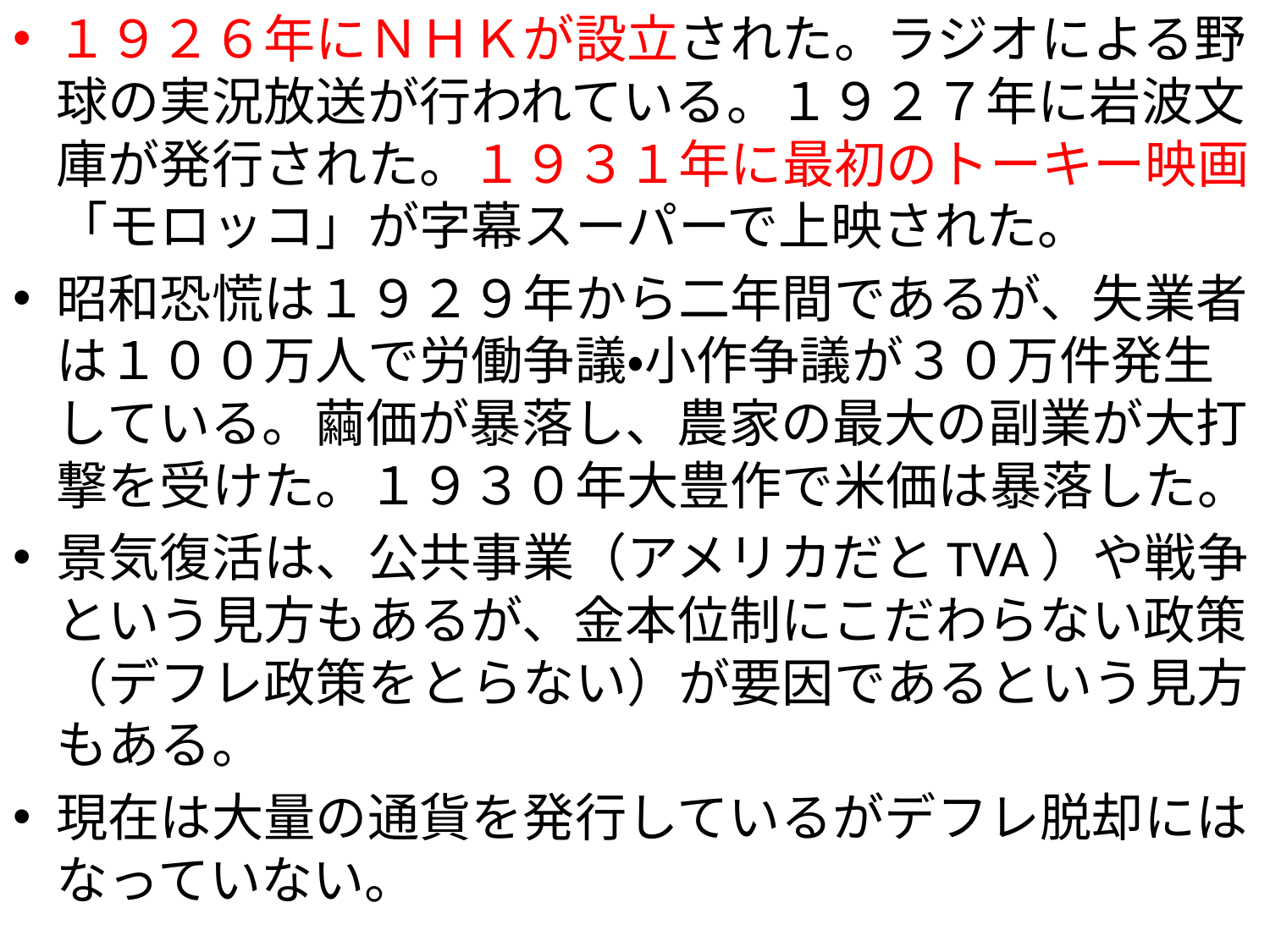

１９２６年にＮＨＫが設立された。ラジオによる野球の実況放送が行われている。１９２７年に岩波文庫が発行された。１９３１年に最初のトーキー映画「モロッコ」が字幕スーパーで上映された。
昭和恐慌は１９２９年から二年間であるが、失業者は１００万人で労働争議・小作争議が３０万件発生している。繭価が暴落し、農家の最大の副業が大打撃を受けた。１９３０年大豊作で米価は暴落した。
景気復活は、公共事業（アメリカだとTVA）や戦争という見方もあるが、金本位制にこだわらない政策（デフレ政策をとらない）が要因であるという見方もある。
現在は大量の通貨を発行しているがデフレ脱却にはなっていない。